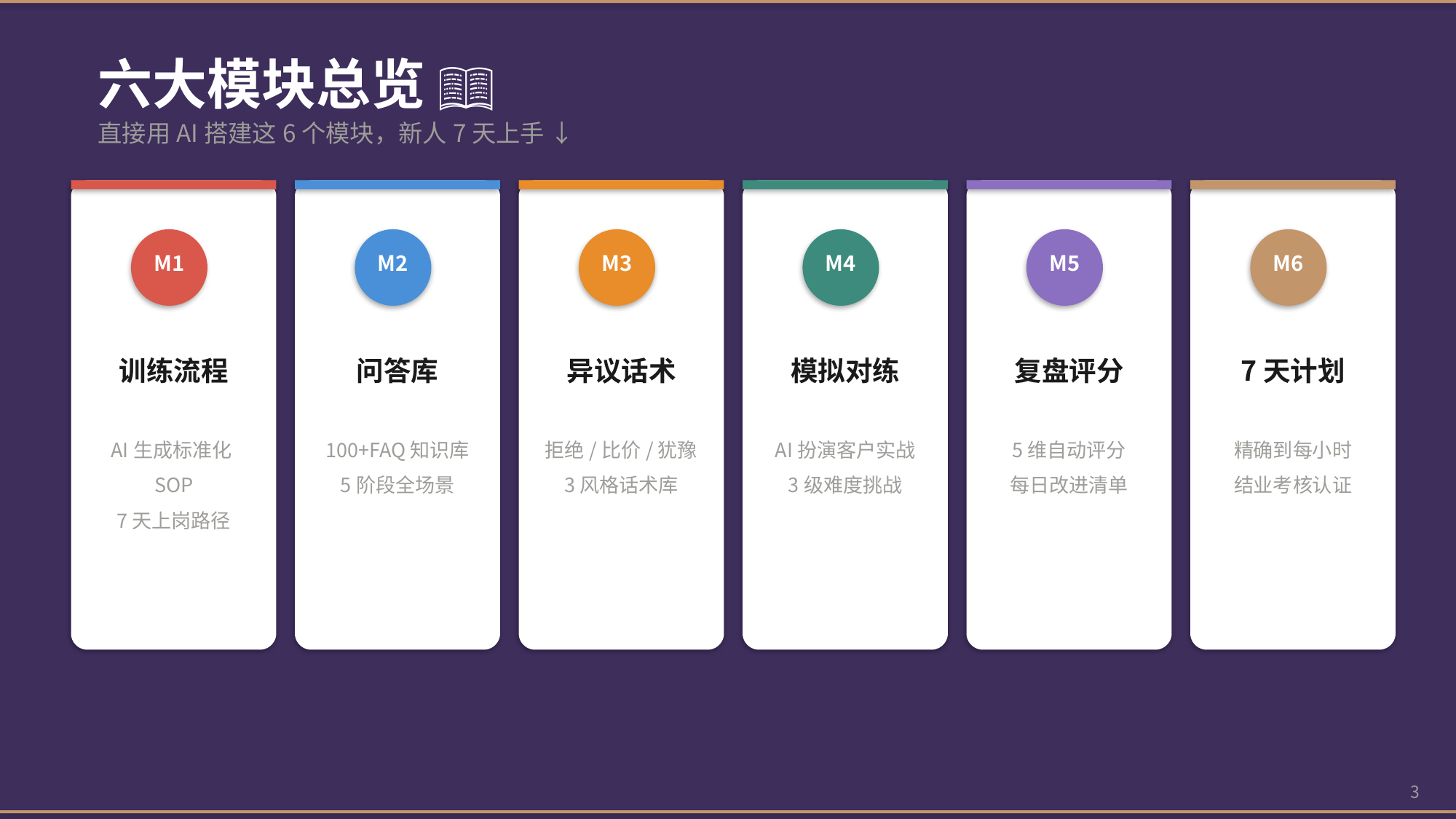

六大模块总览 📖
直接用AI搭建这6个模块，新人7天上手 ↓

M1
M2
M3
M4
M5
M6
训练流程
问答库
异议话术
模拟对练
复盘评分
7天计划
AI生成标准化SOP
7天上岗路径
100+FAQ知识库
5阶段全场景
拒绝/比价/犹豫
3风格话术库
AI扮演客户实战
3级难度挑战
5维自动评分
每日改进清单
精确到每小时
结业考核认证
3